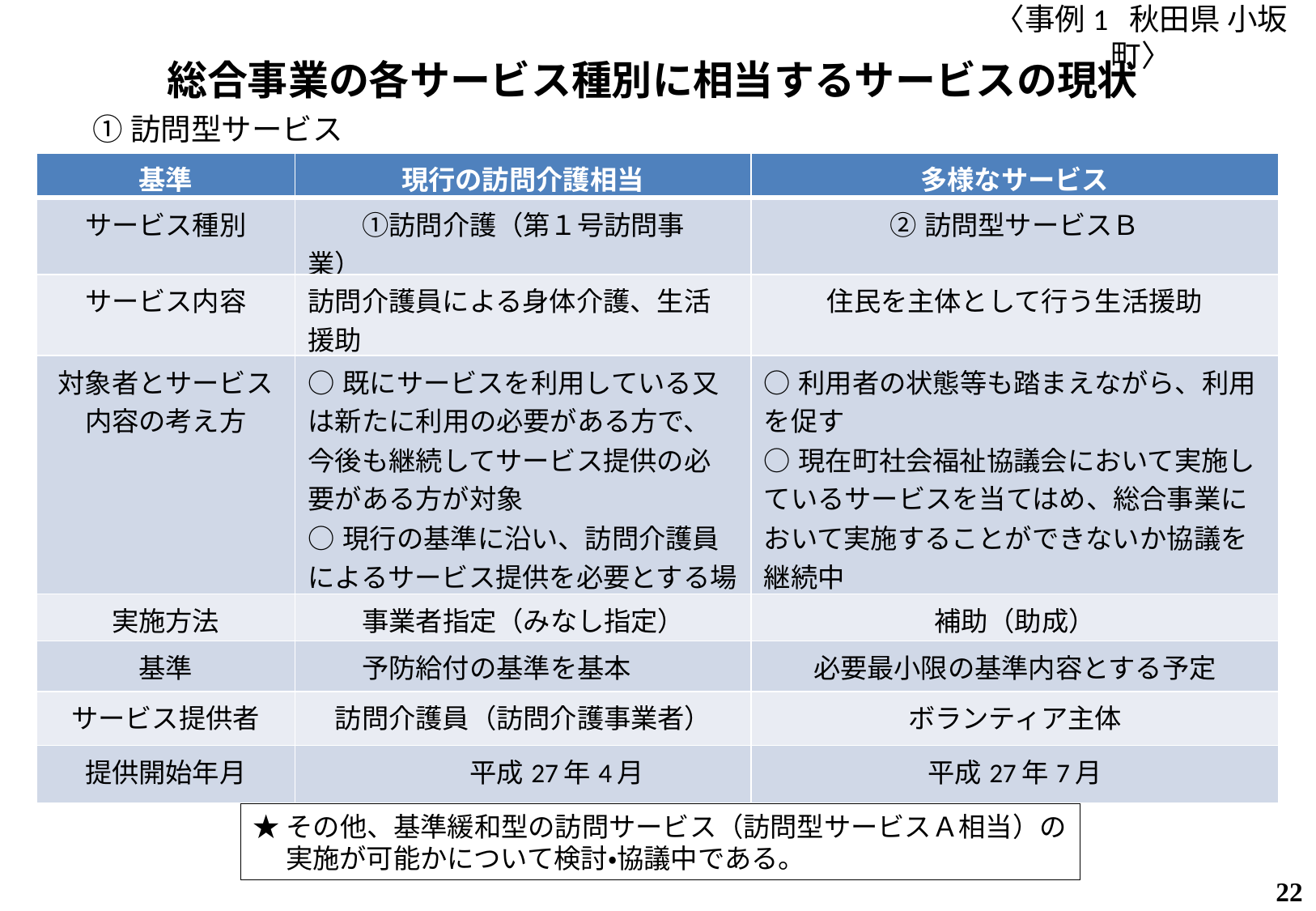

〈事例1  秋田県 小坂町〉
# 総合事業の各サービス種別に相当するサービスの現状
①訪問型サービス
| 基準 | 現行の訪問介護相当 | 多様なサービス |
| --- | --- | --- |
| サービス種別 | ①訪問介護（第１号訪問事業） | ②訪問型サービスＢ |
| サービス内容 | 訪問介護員による身体介護、生活援助 | 住民を主体として行う生活援助 |
| 対象者とサービス内容の考え方 | ○既にサービスを利用している又は新たに利用の必要がある方で、今後も継続してサービス提供の必要がある方が対象 ○現行の基準に沿い、訪問介護員によるサービス提供を必要とする場合 | ○利用者の状態等も踏まえながら、利用を促す ○現在町社会福祉協議会において実施しているサービスを当てはめ、総合事業において実施することができないか協議を継続中 |
| 実施方法 | 事業者指定（みなし指定） | 補助（助成） |
| 基準 | 予防給付の基準を基本 | 必要最小限の基準内容とする予定 |
| サービス提供者 | 訪問介護員（訪問介護事業者） | ボランティア主体 |
| 提供開始年月 | 平成27年4月 | 平成27年7月 |
★その他、基準緩和型の訪問サービス（訪問型サービスＡ相当）の
　 実施が可能かについて検討・協議中である。
22